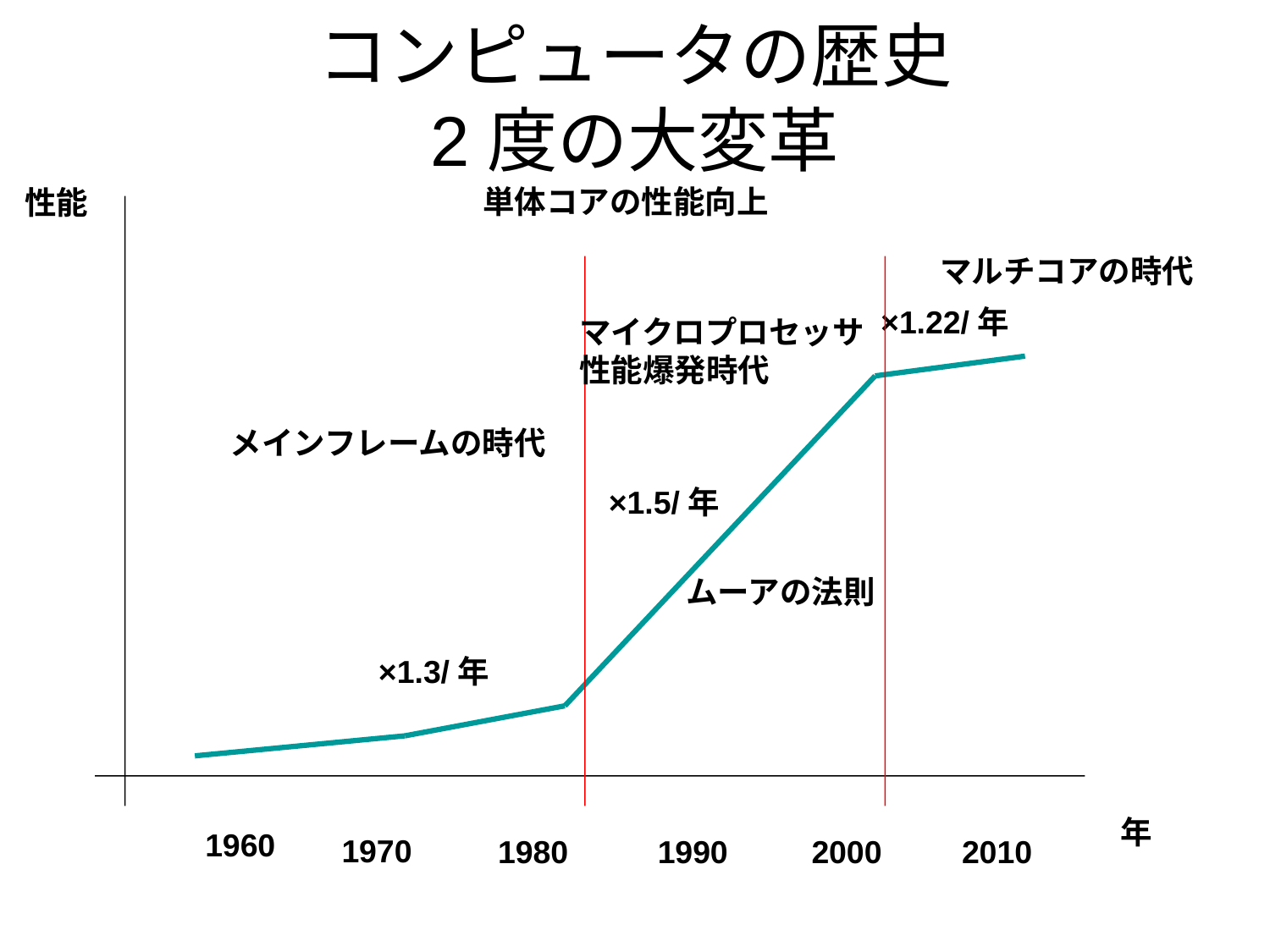

# コンピュータの歴史 2度の大変革
単体コアの性能向上
性能

マルチコアの時代

×1.22/年
マイクロプロセッサ
性能爆発時代

メインフレームの時代
×1.5/年
ムーアの法則
×1.3/年

年
1960
1970
1980
1990
2000
2010